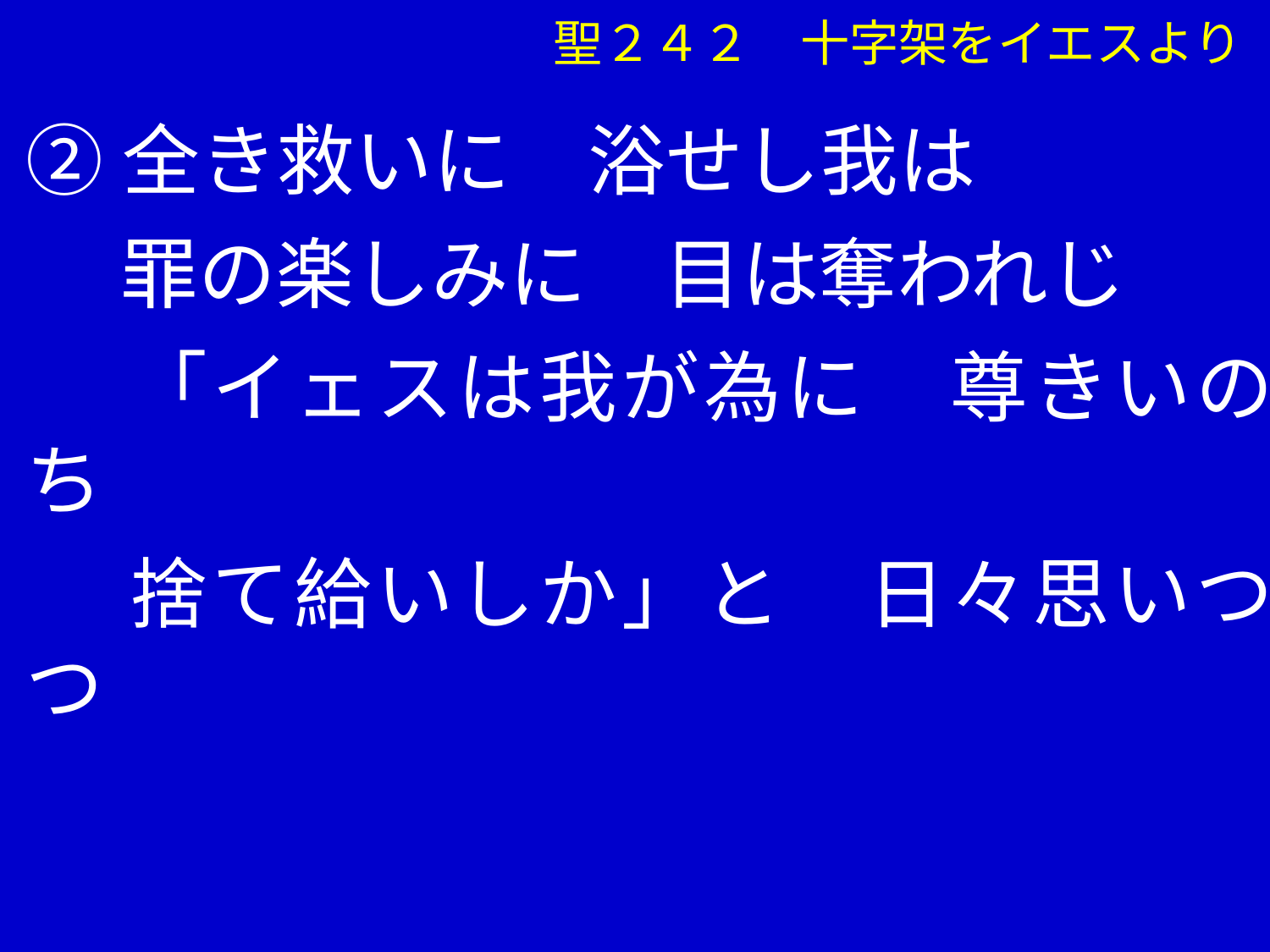

聖２４２　十字架をイエスより
②全き救いに　浴せし我は
　 罪の楽しみに　目は奪われじ
　 「イェスは我が為に　尊きいのち
　 捨て給いしか」と　日々思いつつ